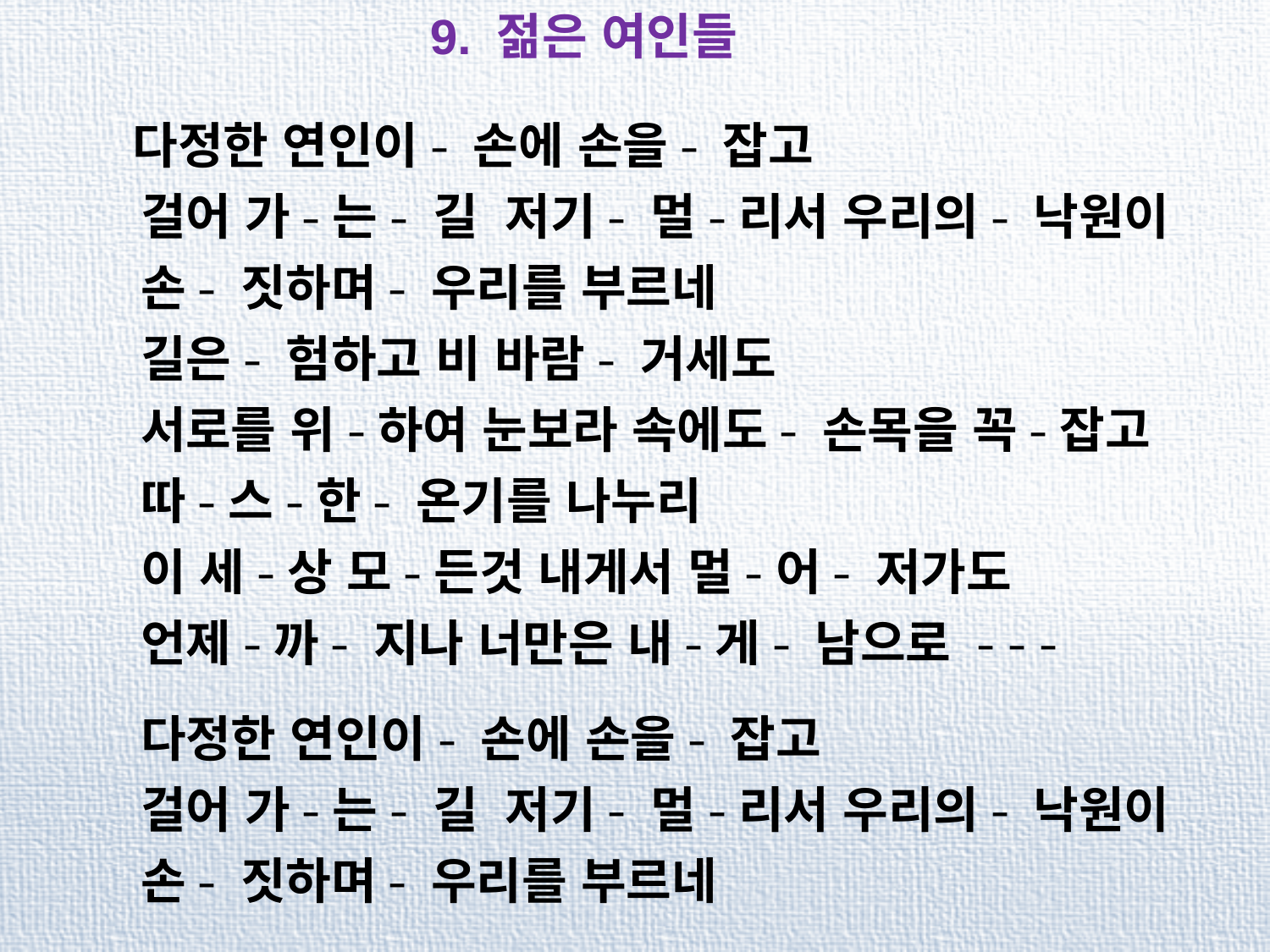

9. 젊은 여인들
   다정한 연인이- 손에 손을- 잡고
   걸어 가-는- 길  저기- 멀-리서 우리의- 낙원이
   손- 짓하며- 우리를 부르네
   길은- 험하고 비 바람- 거세도
   서로를 위-하여 눈보라 속에도- 손목을 꼭-잡고
   따-스-한- 온기를 나누리
   이 세-상 모-든것 내게서 멀-어- 저가도
   언제-까- 지나 너만은 내-게- 남으로 - - -

   다정한 연인이- 손에 손을- 잡고
   걸어 가-는- 길  저기- 멀-리서 우리의- 낙원이
   손- 짓하며- 우리를 부르네